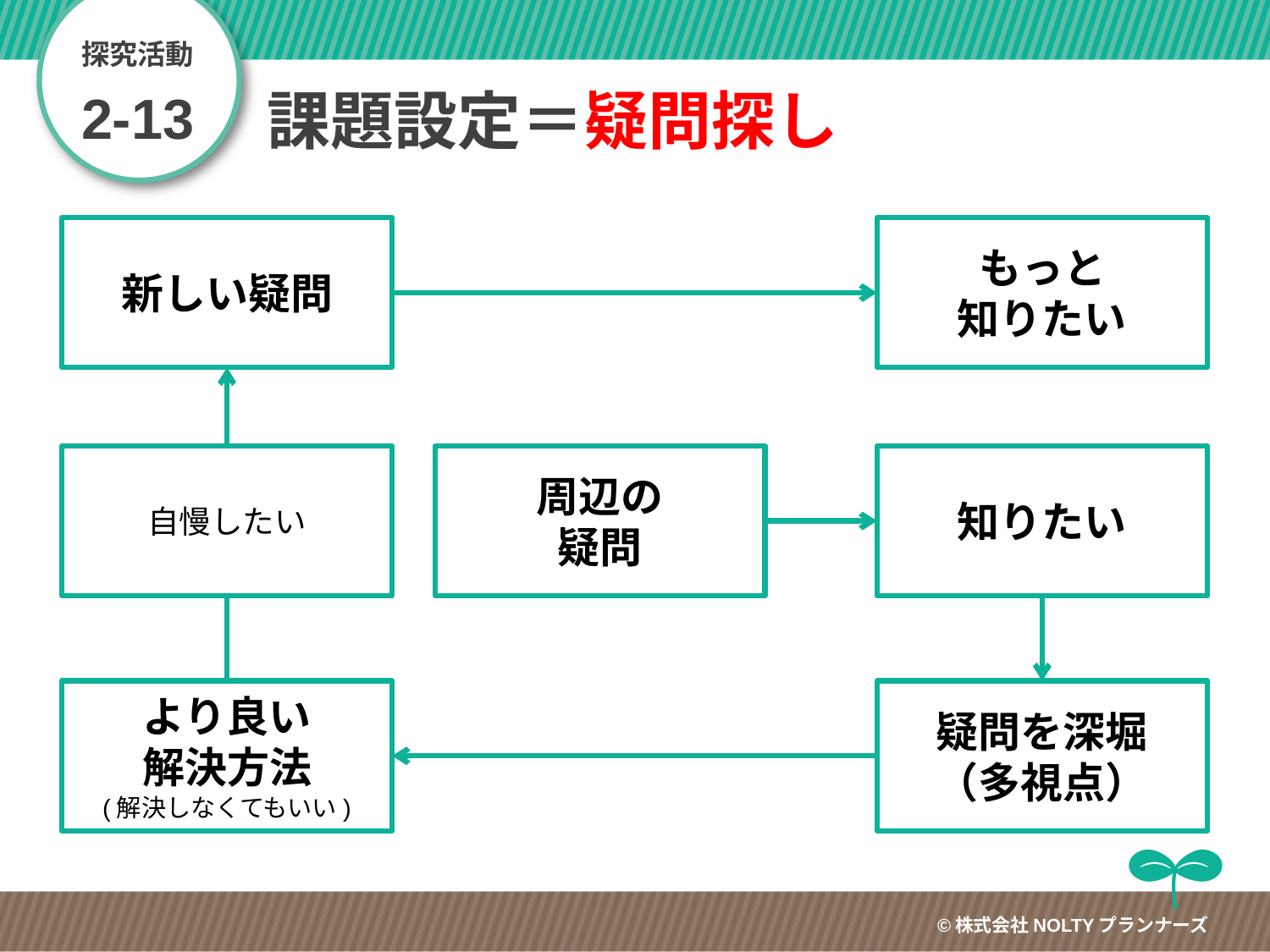

探究活動
2-13
# 課題設定＝疑問探し
新しい疑問
もっと
知りたい
自慢したい
周辺の
疑問
知りたい
より良い
解決方法
(解決しなくてもいい)
疑問を深堀
（多視点）